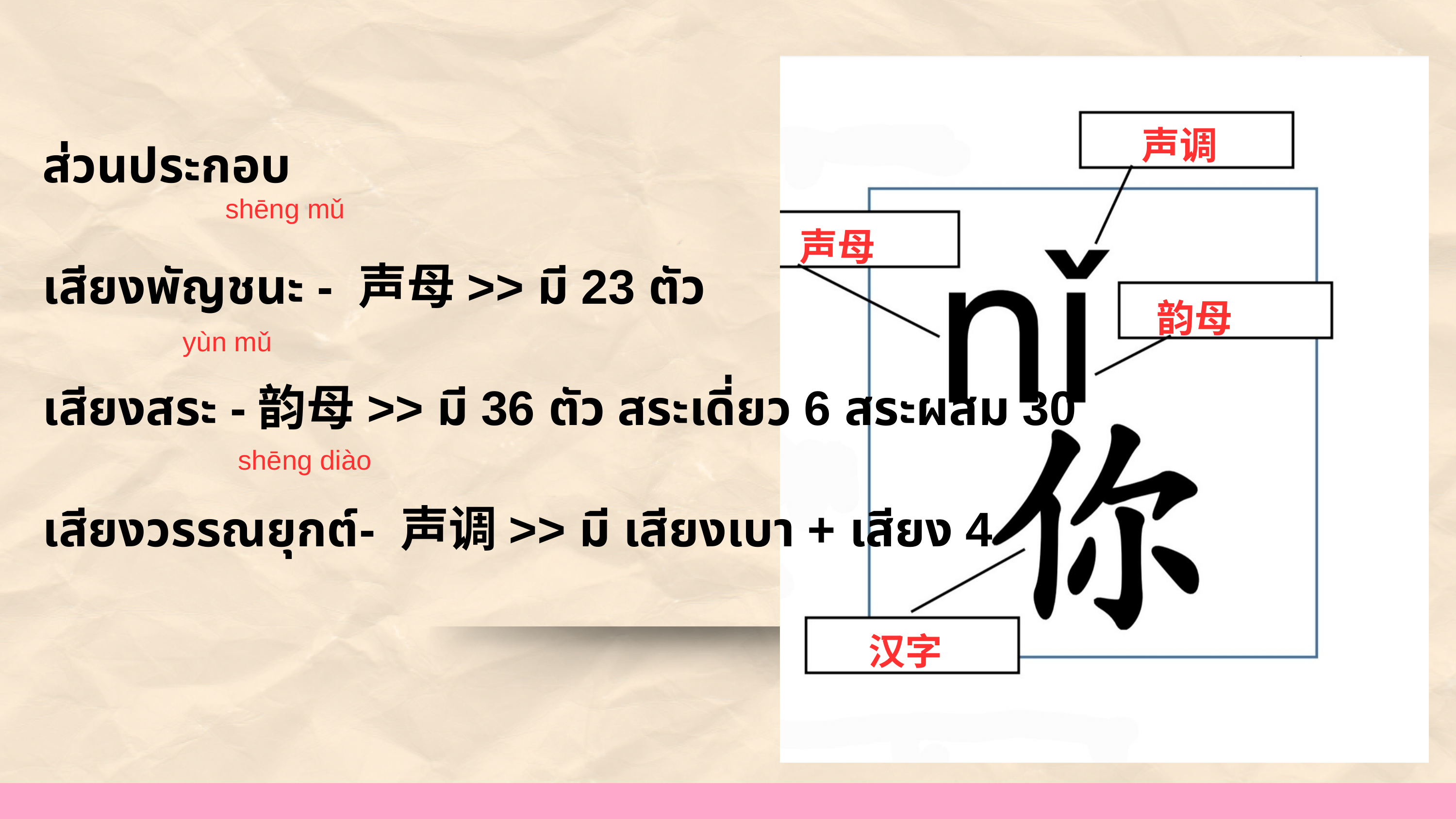

ส่วนประกอบ
เสียงพัญชนะ - 声母>> มี 23 ตัว
เสียงสระ -韵母>> มี 36 ตัว สระเดี่ยว 6 สระผสม 30
เสียงวรรณยุกต์- 声调>> มี เสียงเบา + เสียง 4
声调
shēng mǔ
声母
韵母
yùn mǔ
shēng diào

汉字